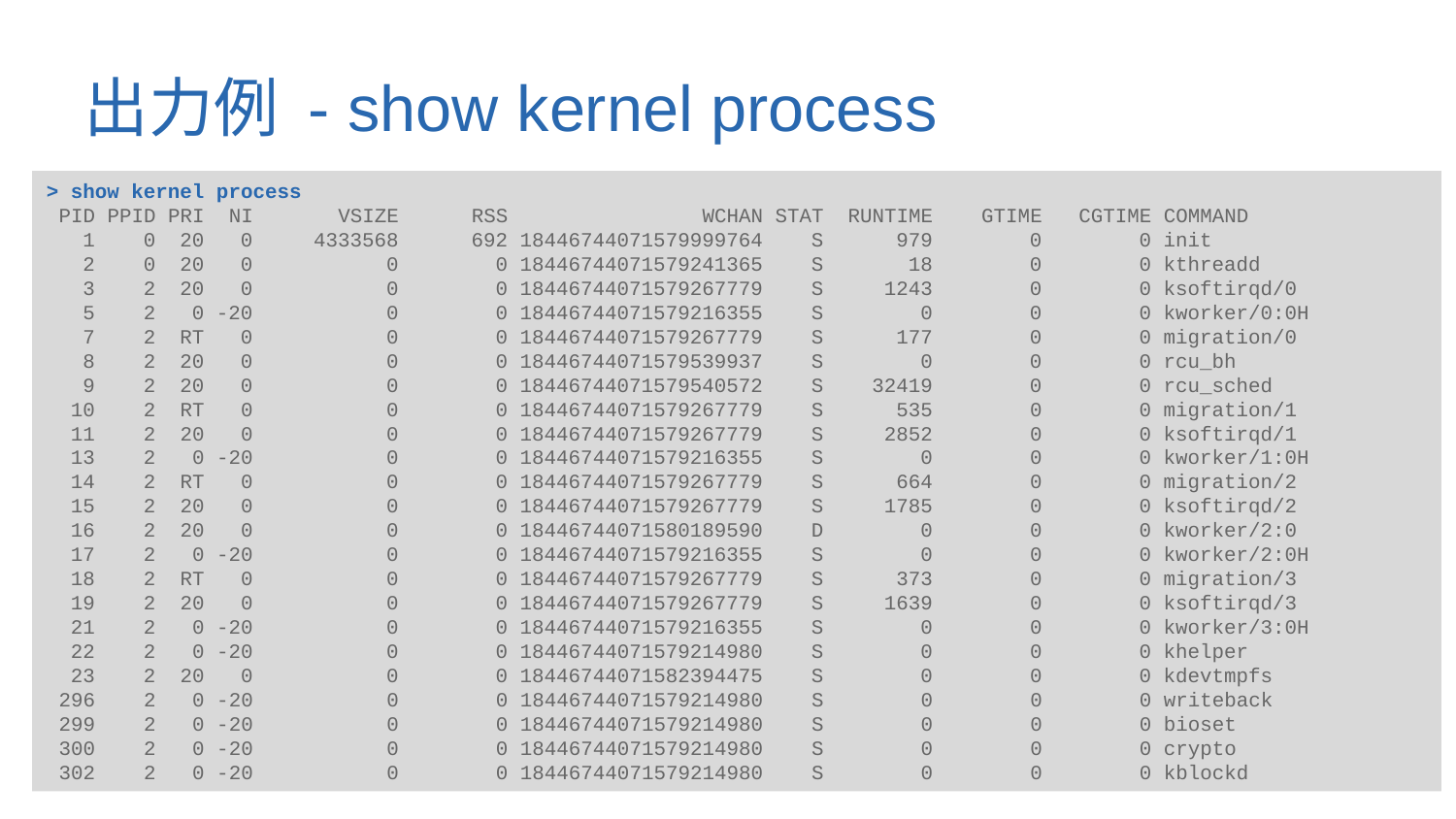

# 出力例 - show kernel process
> show kernel process
 PID PPID PRI  NI       VSIZE      RSS                WCHAN STAT  RUNTIME    GTIME   CGTIME COMMAND
   1    0  20   0     4333568      692 18446744071579999764    S      979        0        0 init
   2    0  20   0           0        0 18446744071579241365    S       18        0        0 kthreadd
   3    2  20   0           0        0 18446744071579267779    S     1243        0        0 ksoftirqd/0
   5    2   0 -20           0        0 18446744071579216355    S        0        0        0 kworker/0:0H
   7    2  RT   0           0        0 18446744071579267779    S      177        0        0 migration/0
   8    2  20   0           0        0 18446744071579539937    S        0        0        0 rcu_bh
   9    2  20   0           0        0 18446744071579540572    S    32419        0        0 rcu_sched
  10    2  RT   0           0        0 18446744071579267779    S      535        0        0 migration/1
  11    2  20   0           0        0 18446744071579267779    S     2852        0        0 ksoftirqd/1
  13    2   0 -20           0        0 18446744071579216355    S        0        0        0 kworker/1:0H
  14    2  RT   0           0        0 18446744071579267779    S      664        0        0 migration/2
  15    2  20   0           0        0 18446744071579267779    S     1785        0        0 ksoftirqd/2
  16    2  20   0           0        0 18446744071580189590    D        0        0        0 kworker/2:0
  17    2   0 -20           0        0 18446744071579216355    S        0        0        0 kworker/2:0H
  18    2  RT   0           0        0 18446744071579267779    S      373        0        0 migration/3
  19    2  20   0           0        0 18446744071579267779    S     1639        0        0 ksoftirqd/3
  21    2   0 -20           0        0 18446744071579216355    S        0        0        0 kworker/3:0H
  22    2   0 -20           0        0 18446744071579214980    S        0        0        0 khelper
  23    2  20   0           0        0 18446744071582394475    S        0        0        0 kdevtmpfs
 296    2   0 -20           0        0 18446744071579214980    S        0        0        0 writeback
 299    2   0 -20           0        0 18446744071579214980    S        0        0        0 bioset
 300    2   0 -20           0        0 18446744071579214980    S        0        0        0 crypto
 302    2   0 -20           0        0 18446744071579214980    S        0        0        0 kblockd